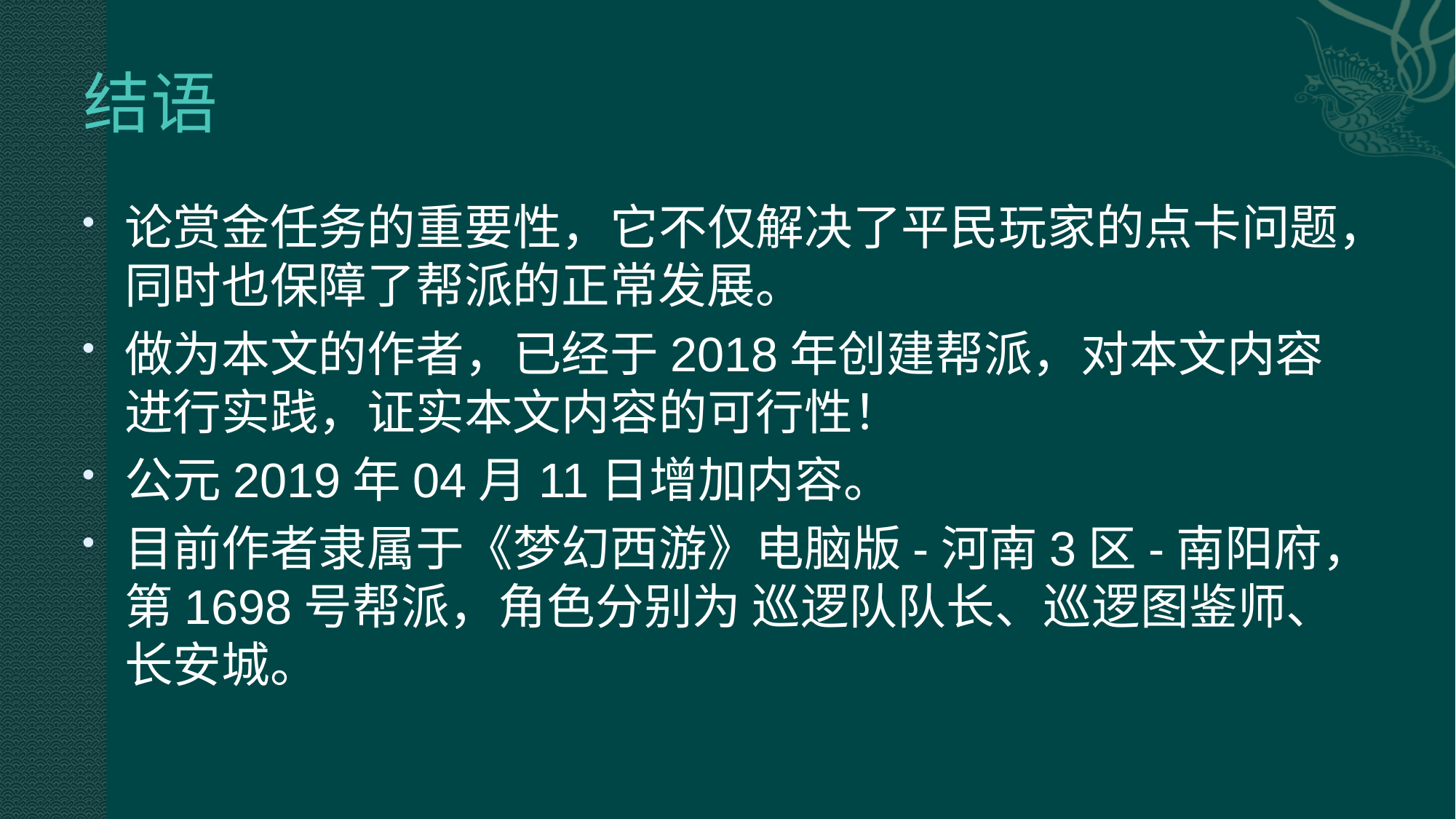

# 结语
论赏金任务的重要性，它不仅解决了平民玩家的点卡问题，同时也保障了帮派的正常发展。
做为本文的作者，已经于2018年创建帮派，对本文内容进行实践，证实本文内容的可行性！
公元2019年04月11日增加内容。
目前作者隶属于《梦幻西游》电脑版-河南3区-南阳府，第1698号帮派，角色分别为 巡逻队队长、巡逻图鉴师、长安城。